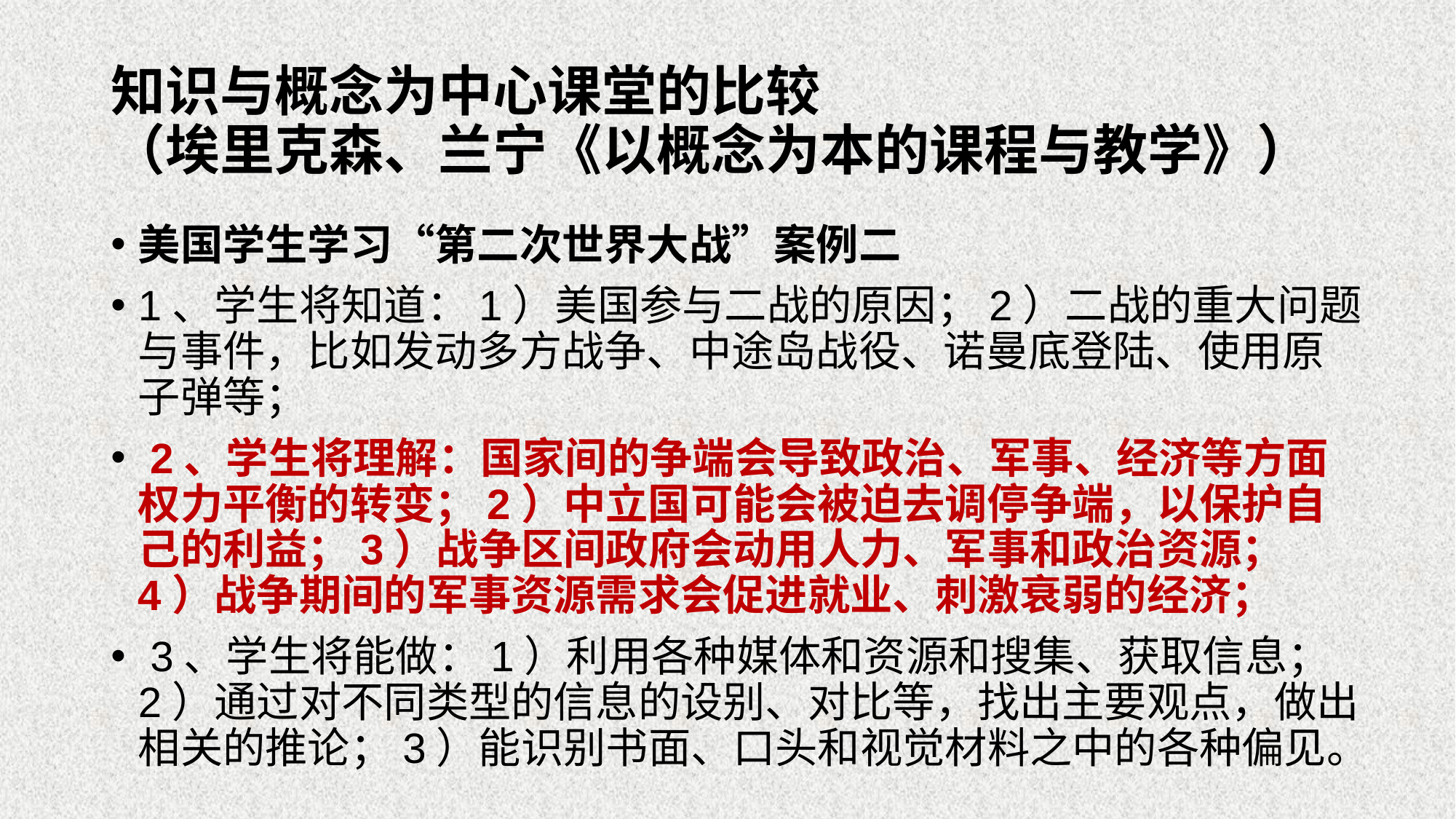

# 知识与概念为中心课堂的比较 （埃里克森、兰宁《以概念为本的课程与教学》）
美国学生学习“第二次世界大战”案例二
1、学生将知道：1）美国参与二战的原因；2）二战的重大问题与事件，比如发动多方战争、中途岛战役、诺曼底登陆、使用原子弹等；
 2、学生将理解：国家间的争端会导致政治、军事、经济等方面权力平衡的转变；2）中立国可能会被迫去调停争端，以保护自己的利益；3）战争区间政府会动用人力、军事和政治资源；4）战争期间的军事资源需求会促进就业、刺激衰弱的经济；
 3、学生将能做：1）利用各种媒体和资源和搜集、获取信息；2）通过对不同类型的信息的设别、对比等，找出主要观点，做出相关的推论；3）能识别书面、口头和视觉材料之中的各种偏见。